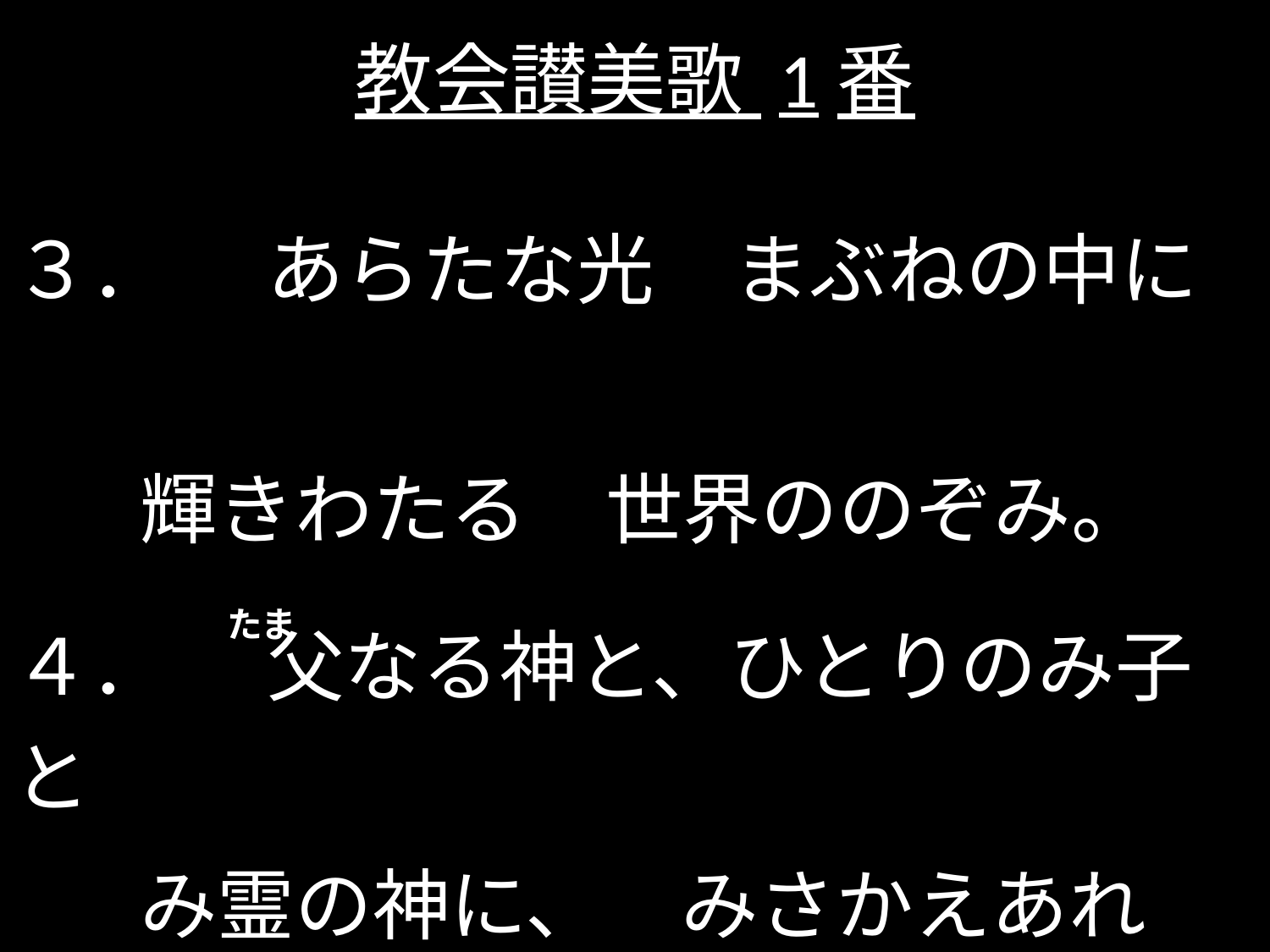

# 教会讃美歌 1番
３．	あらたな光　まぶねの中に
      	輝きわたる　世界ののぞみ。

４．	父なる神と、ひとりのみ子と
    	み霊の神に、　みさかえあれや。							アーメン
　　　　　　　　　　　　　　（詩編71:1-7）

たま